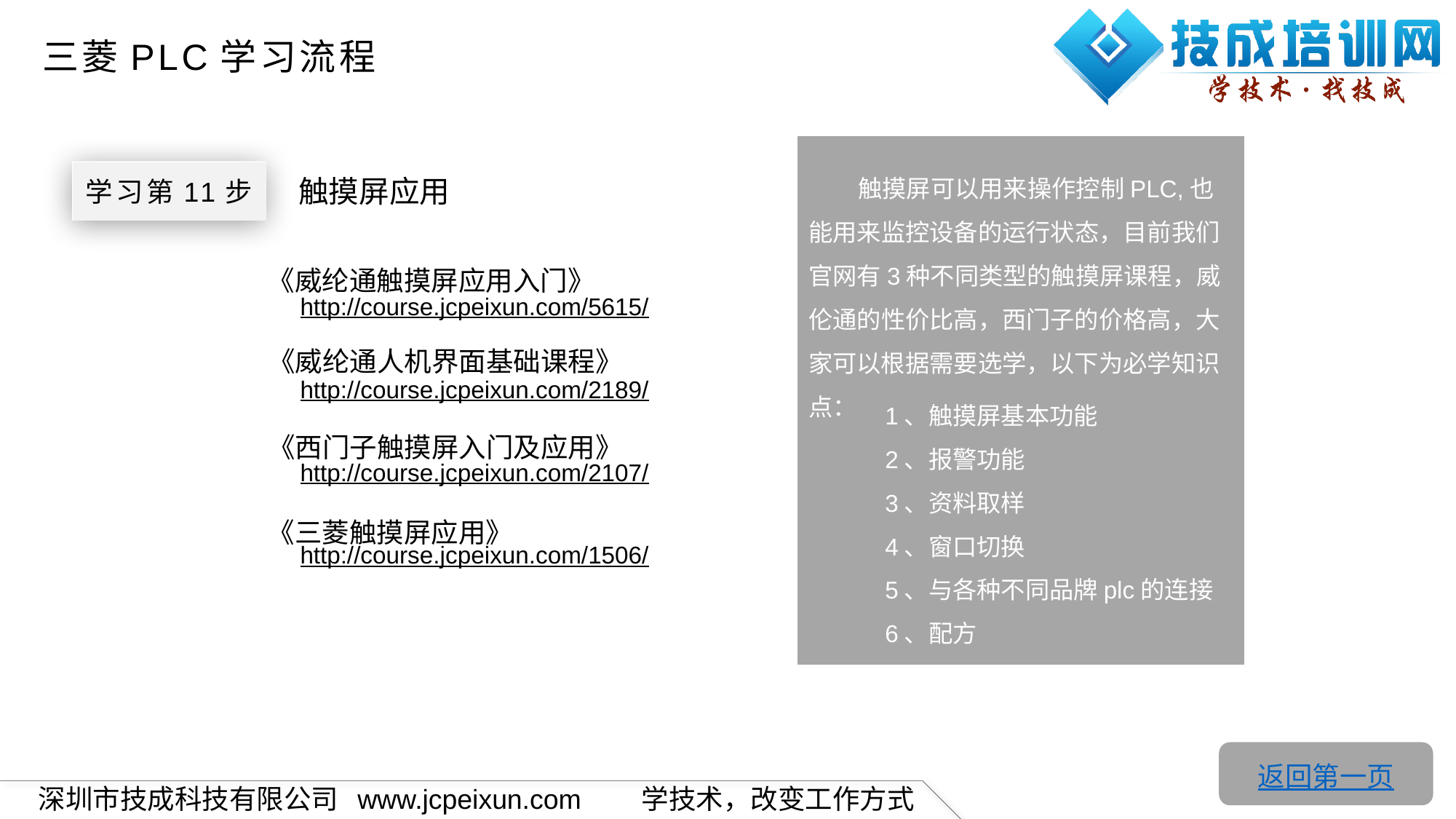

三菱PLC学习流程

        触摸屏可以用来操作控制PLC,也能用来监控设备的运行状态，目前我们官网有3种不同类型的触摸屏课程，威伦通的性价比高，西门子的价格高，大家可以根据需要选学，以下为必学知识点：

学习第11步

    触摸屏应用
《威纶通触摸屏应用入门》
http://course.jcpeixun.com/5615/

《威纶通人机界面基础课程》
http://course.jcpeixun.com/2189/

1、触摸屏基本功能
2、报警功能
3、资料取样
4、窗口切换
5、与各种不同品牌plc的连接
6、配方
《西门子触摸屏入门及应用》
http://course.jcpeixun.com/2107/

《三菱触摸屏应用》
http://course.jcpeixun.com/1506/

返回第一页